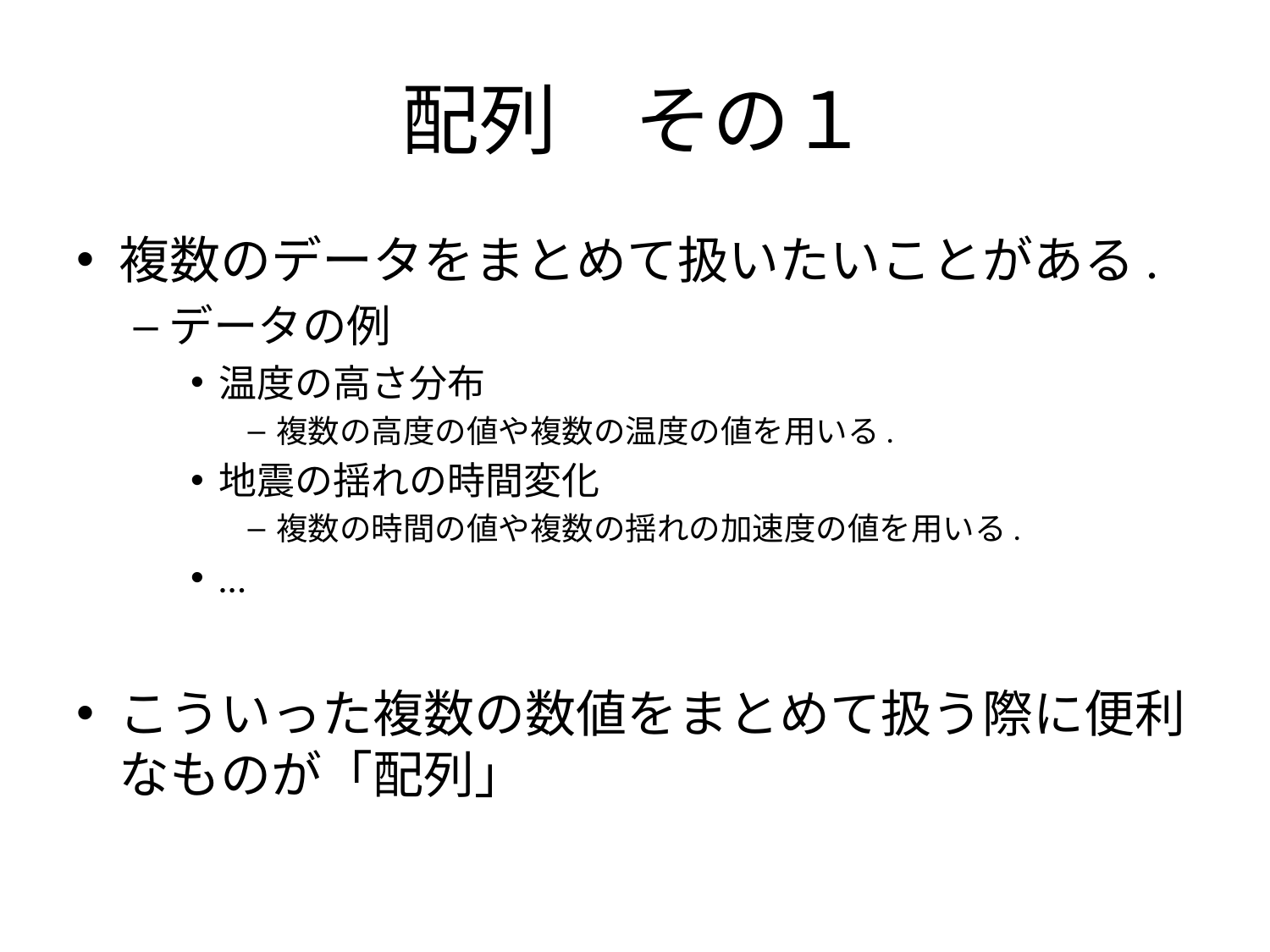

# 配列　その１
複数のデータをまとめて扱いたいことがある.
データの例
温度の高さ分布
複数の高度の値や複数の温度の値を用いる.
地震の揺れの時間変化
複数の時間の値や複数の揺れの加速度の値を用いる.
…

こういった複数の数値をまとめて扱う際に便利なものが「配列」